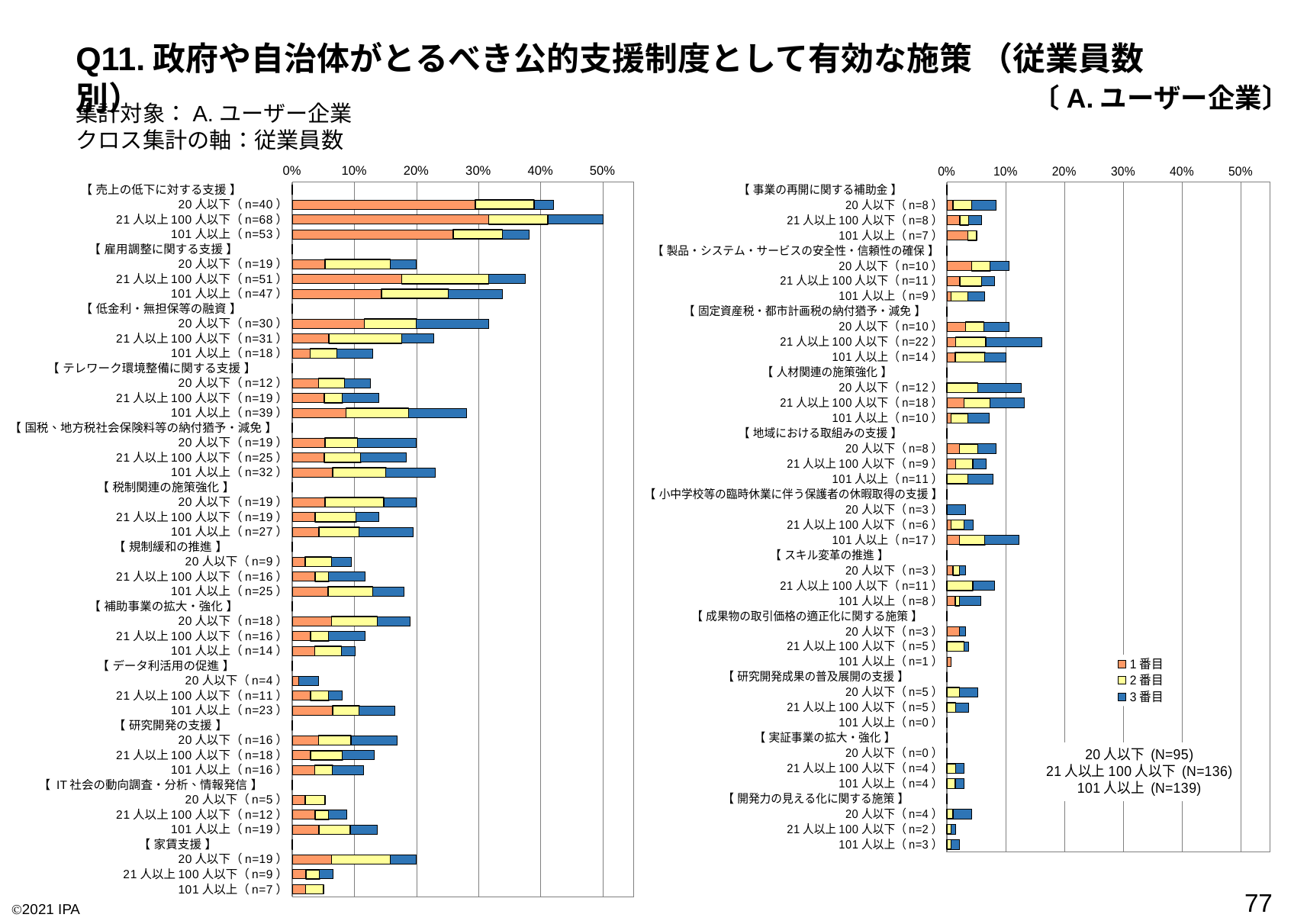

Q11.政府や自治体がとるべき公的支援制度として有効な施策 （従業員数別）
〔A.ユーザー企業〕
集計対象：A.ユーザー企業
クロス集計の軸：従業員数

### Chart

| Category | 1番目 | 2番目 | 3番目 |
|---|---|---|---|
| 【 売上の低下に対する支援 】              | 0.0 | 0.0 | 0.0 |
| 20人以下（n=40） | 0.29473684210526313 | 0.09473684210526316 | 0.031578947368421054 |
| 21人以上100人以下（n=68） | 0.3161764705882353 | 0.09558823529411764 | 0.08823529411764706 |
| 101人以上（n=53） | 0.2589928057553957 | 0.07913669064748201 | 0.04316546762589928 |
| 【 雇用調整に関する支援 】               | 0.0 | 0.0 | 0.0 |
| 20人以下（n=19） | 0.05263157894736842 | 0.10526315789473684 | 0.042105263157894736 |
| 21人以上100人以下（n=51） | 0.17647058823529413 | 0.13970588235294118 | 0.058823529411764705 |
| 101人以上（n=47） | 0.14388489208633093 | 0.1079136690647482 | 0.08633093525179857 |
| 【 低金利・無担保等の融資 】              | 0.0 | 0.0 | 0.0 |
| 20人以下（n=30） | 0.11578947368421053 | 0.08421052631578947 | 0.11578947368421053 |
| 21人以上100人以下（n=31） | 0.058823529411764705 | 0.11764705882352941 | 0.051470588235294115 |
| 101人以上（n=18） | 0.02877697841726619 | 0.04316546762589928 | 0.05755395683453238 |
| 【 テレワーク環境整備に関する支援 】          | 0.0 | 0.0 | 0.0 |
| 20人以下（n=12） | 0.042105263157894736 | 0.042105263157894736 | 0.042105263157894736 |
| 21人以上100人以下（n=19） | 0.051470588235294115 | 0.029411764705882353 | 0.058823529411764705 |
| 101人以上（n=39） | 0.08633093525179857 | 0.10071942446043165 | 0.09352517985611511 |
| 【 国税、地方税社会保険料等の納付猶予・減免 】     | 0.0 | 0.0 | 0.0 |
| 20人以下（n=19） | 0.05263157894736842 | 0.05263157894736842 | 0.09473684210526316 |
| 21人以上100人以下（n=25） | 0.051470588235294115 | 0.058823529411764705 | 0.07352941176470588 |
| 101人以上（n=32） | 0.06474820143884892 | 0.08633093525179857 | 0.07913669064748201 |
| 【 税制関連の施策強化 】                | 0.0 | 0.0 | 0.0 |
| 20人以下（n=19） | 0.05263157894736842 | 0.09473684210526316 | 0.05263157894736842 |
| 21人以上100人以下（n=19） | 0.03676470588235294 | 0.0661764705882353 | 0.03676470588235294 |
| 101人以上（n=27） | 0.04316546762589928 | 0.06474820143884892 | 0.08633093525179857 |
| 【 規制緩和の推進 】                  | 0.0 | 0.0 | 0.0 |
| 20人以下（n=9） | 0.021052631578947368 | 0.042105263157894736 | 0.031578947368421054 |
| 21人以上100人以下（n=16） | 0.03676470588235294 | 0.022058823529411766 | 0.058823529411764705 |
| 101人以上（n=25） | 0.05755395683453238 | 0.07194244604316546 | 0.050359712230215826 |
| 【 補助事業の拡大・強化 】               | 0.0 | 0.0 | 0.0 |
| 20人以下（n=18） | 0.06315789473684211 | 0.07368421052631578 | 0.05263157894736842 |
| 21人以上100人以下（n=16） | 0.029411764705882353 | 0.029411764705882353 | 0.058823529411764705 |
| 101人以上（n=14） | 0.03597122302158273 | 0.04316546762589928 | 0.02158273381294964 |
| 【 データ利活用の促進 】                | 0.0 | 0.0 | 0.0 |
| 20人以下（n=4） | 0.010526315789473684 | 0.0 | 0.031578947368421054 |
| 21人以上100人以下（n=11） | 0.029411764705882353 | 0.029411764705882353 | 0.022058823529411766 |
| 101人以上（n=23） | 0.06474820143884892 | 0.04316546762589928 | 0.05755395683453238 |
| 【 研究開発の支援 】                  | 0.0 | 0.0 | 0.0 |
| 20人以下（n=16） | 0.042105263157894736 | 0.05263157894736842 | 0.07368421052631578 |
| 21人以上100人以下（n=18） | 0.029411764705882353 | 0.051470588235294115 | 0.051470588235294115 |
| 101人以上（n=16） | 0.03597122302158273 | 0.02877697841726619 | 0.050359712230215826 |
| 【 IT社会の動向調査・分析、情報発信 】        | 0.0 | 0.0 | 0.0 |
| 20人以下（n=5） | 0.021052631578947368 | 0.031578947368421054 | 0.0 |
| 21人以上100人以下（n=12） | 0.03676470588235294 | 0.022058823529411766 | 0.029411764705882353 |
| 101人以上（n=19） | 0.04316546762589928 | 0.050359712230215826 | 0.04316546762589928 |
| 【 家賃支援 】                     | 0.0 | 0.0 | 0.0 |
| 20人以下（n=19） | 0.06315789473684211 | 0.09473684210526316 | 0.042105263157894736 |
| 21人以上100人以下（n=9） | 0.022058823529411766 | 0.022058823529411766 | 0.022058823529411766 |
| 101人以上（n=7） | 0.02158273381294964 | 0.02877697841726619 | 0.0 |

### Chart:

| Category | 1番目 | 2番目 | 3番目 |
|---|---|---|---|
| 【 事業の再開に関する補助金 】             | 0.0 | 0.0 | 0.0 |
| 20人以下（n=8） | 0.010526315789473684 | 0.031578947368421054 | 0.042105263157894736 |
| 21人以上100人以下（n=8） | 0.022058823529411766 | 0.014705882352941176 | 0.022058823529411766 |
| 101人以上（n=7） | 0.03597122302158273 | 0.014388489208633094 | 0.0 |
| 【 製品・システム・サービスの安全性・信頼性の確保 】  | 0.0 | 0.0 | 0.0 |
| 20人以下（n=10） | 0.042105263157894736 | 0.031578947368421054 | 0.031578947368421054 |
| 21人以上100人以下（n=11） | 0.022058823529411766 | 0.03676470588235294 | 0.022058823529411766 |
| 101人以上（n=9） | 0.007194244604316547 | 0.02877697841726619 | 0.02877697841726619 |
| 【 固定資産税・都市計画税の納付猶予・減免 】      | 0.0 | 0.0 | 0.0 |
| 20人以下（n=10） | 0.031578947368421054 | 0.031578947368421054 | 0.042105263157894736 |
| 21人以上100人以下（n=22） | 0.014705882352941176 | 0.051470588235294115 | 0.09558823529411764 |
| 101人以上（n=14） | 0.014388489208633094 | 0.050359712230215826 | 0.03597122302158273 |
| 【 人材関連の施策強化 】                | 0.0 | 0.0 | 0.0 |
| 20人以下（n=12） | 0.0 | 0.05263157894736842 | 0.07368421052631578 |
| 21人以上100人以下（n=18） | 0.029411764705882353 | 0.04411764705882353 | 0.058823529411764705 |
| 101人以上（n=10） | 0.007194244604316547 | 0.02877697841726619 | 0.03597122302158273 |
| 【 地域における取組みの支援 】             | 0.0 | 0.0 | 0.0 |
| 20人以下（n=8） | 0.021052631578947368 | 0.031578947368421054 | 0.031578947368421054 |
| 21人以上100人以下（n=9） | 0.014705882352941176 | 0.029411764705882353 | 0.022058823529411766 |
| 101人以上（n=11） | 0.0 | 0.03597122302158273 | 0.04316546762589928 |
| 【 小中学校等の臨時休業に伴う保護者の休暇取得の支援 】 | 0.0 | 0.0 | 0.0 |
| 20人以下（n=3） | 0.0 | 0.0 | 0.031578947368421054 |
| 21人以上100人以下（n=6） | 0.007352941176470588 | 0.022058823529411766 | 0.014705882352941176 |
| 101人以上（n=17） | 0.02158273381294964 | 0.04316546762589928 | 0.05755395683453238 |
| 【 スキル変革の推進 】                 | 0.0 | 0.0 | 0.0 |
| 20人以下（n=3） | 0.010526315789473684 | 0.010526315789473684 | 0.010526315789473684 |
| 21人以上100人以下（n=11） | 0.0 | 0.04411764705882353 | 0.03676470588235294 |
| 101人以上（n=8） | 0.014388489208633094 | 0.007194244604316547 | 0.03597122302158273 |
| 【 成果物の取引価格の適正化に関する施策 】       | 0.0 | 0.0 | 0.0 |
| 20人以下（n=3） | 0.021052631578947368 | 0.0 | 0.010526315789473684 |
| 21人以上100人以下（n=5） | 0.0 | 0.029411764705882353 | 0.007352941176470588 |
| 101人以上（n=1） | 0.007194244604316547 | 0.0 | 0.0 |
| 【 研究開発成果の普及展開の支援 】           | 0.0 | 0.0 | 0.0 |
| 20人以下（n=5） | 0.0 | 0.021052631578947368 | 0.031578947368421054 |
| 21人以上100人以下（n=5） | 0.0 | 0.014705882352941176 | 0.022058823529411766 |
| 101人以上（n=0） | 0.0 | 0.0 | 0.0 |
| 【 実証事業の拡大・強化 】               | 0.0 | 0.0 | 0.0 |
| 20人以下（n=0） | 0.0 | 0.0 | 0.0 |
| 21人以上100人以下（n=4） | 0.0 | 0.014705882352941176 | 0.014705882352941176 |
| 101人以上（n=4） | 0.0 | 0.014388489208633094 | 0.014388489208633094 |
| 【 開発力の見える化に関する施策 】           | 0.0 | 0.0 | 0.0 |
| 20人以下（n=4） | 0.0 | 0.010526315789473684 | 0.031578947368421054 |
| 21人以上100人以下（n=2） | 0.0 | 0.007352941176470588 | 0.007352941176470588 |
| 101人以上（n=3） | 0.0 | 0.007194244604316547 | 0.014388489208633094 |